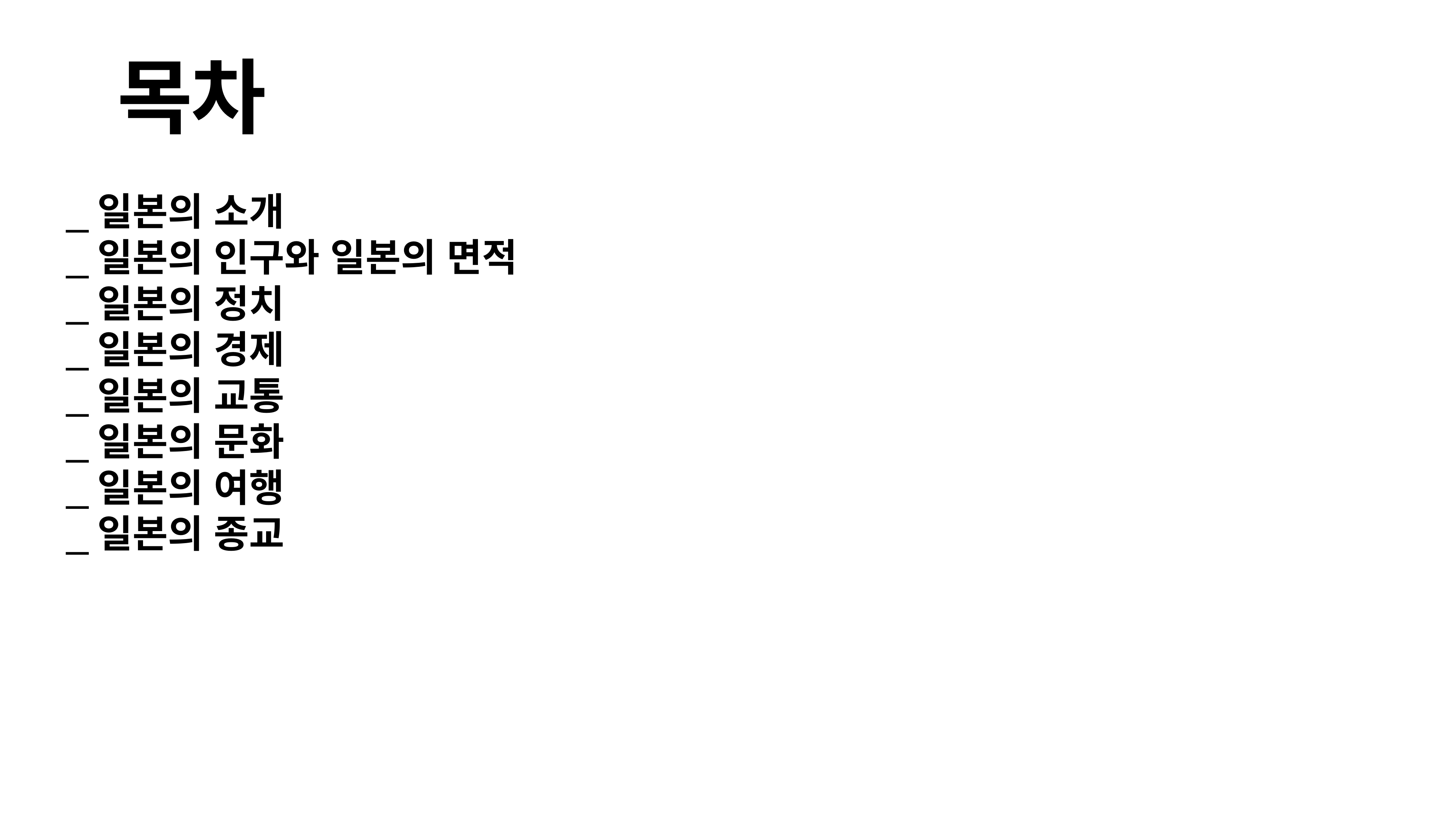

# 목차
_일본의 소개
_일본의 인구와 일본의 면적
_일본의 정치
_일본의 경제
_일본의 교통
_일본의 문화
_일본의 여행
_일본의 종교